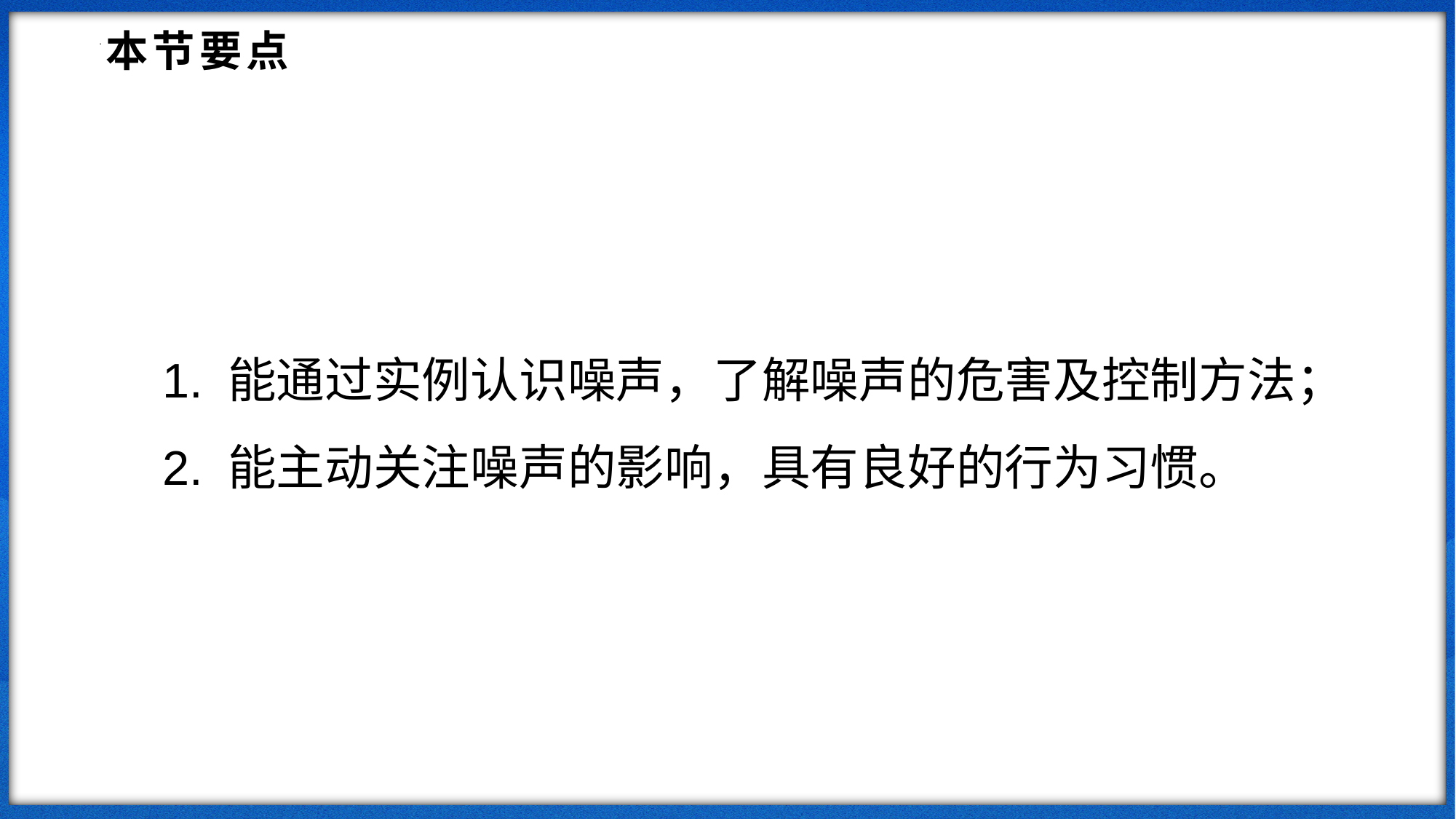

本节要点
1. 能通过实例认识噪声，了解噪声的危害及控制方法；
2. 能主动关注噪声的影响，具有良好的行为习惯。